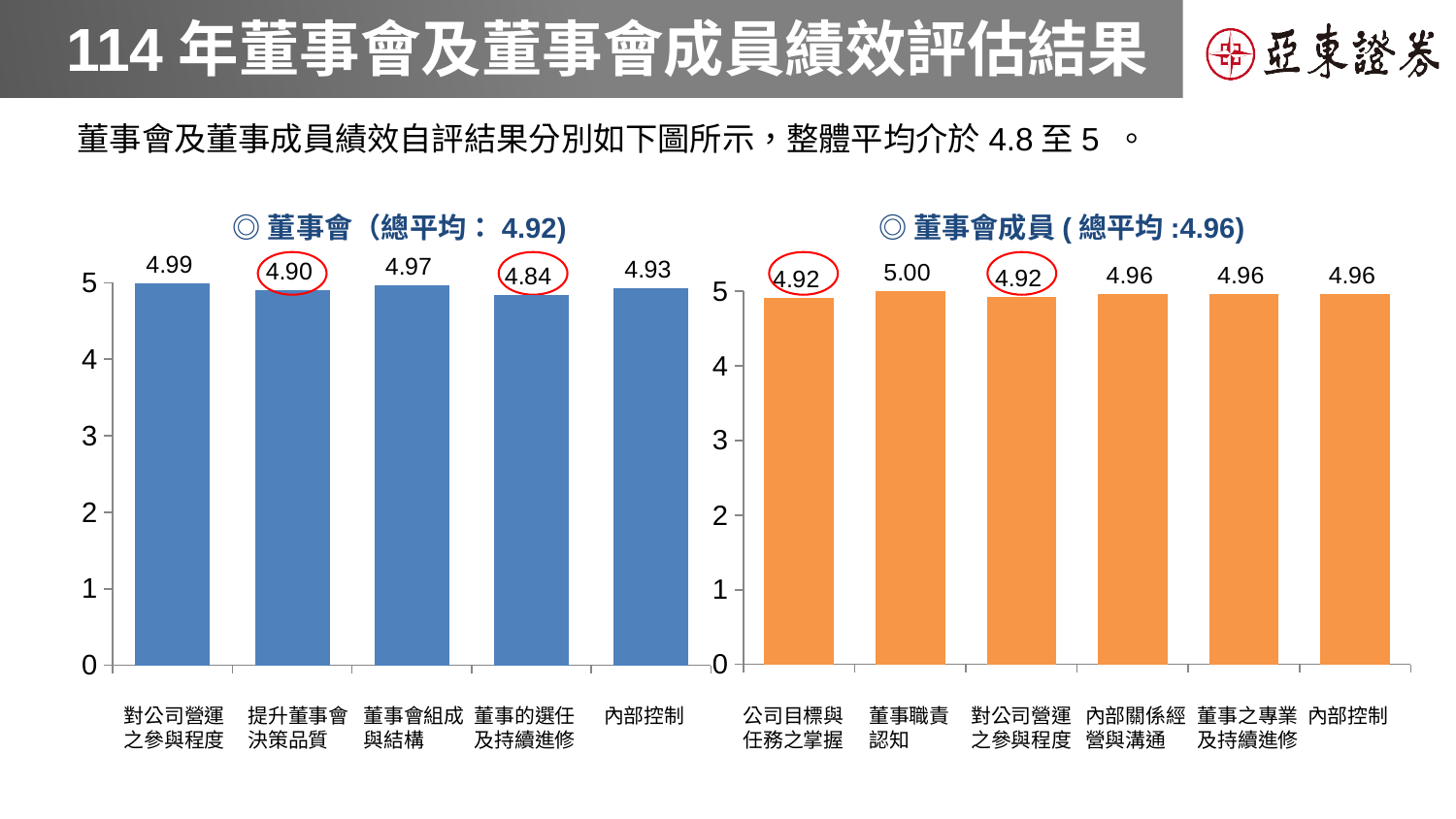

# 114年董事會及董事會成員績效評估結果
董事會及董事成員績效自評結果分別如下圖所示，整體平均介於4.8至5 。
◎董事會（總平均：4.92)
◎董事會成員(總平均:4.96)

### Chart

| Category |  |
|---|---|
| 對公司營運之參與程度 | 4.99 |
| 提升董事會決策品質 | 4.897500000000001 |
| 董事會組成與結構 | 4.965 |
| 董事的選任及持續進修 | 4.83875 |
| 內部控制 | 4.92875 |

### Chart

| Category |  |
|---|---|
| 公司目標與任務之掌握 | 4.91625 |
| 董事職責認知 | 5.0 |
| 對公司營運之參與程度 | 4.92375 |
| 內部關係經營與溝通 | 4.95875 |
| 董事之專業及持續進修 | 4.95875 |
| 內部控制 | 4.95875 |
對公司營運
之參與程度
提升董事會
決策品質
董事會組成
與結構
董事的選任
及持續進修
內部控制
公司目標與
任務之掌握
董事職責
認知
對公司營運
之參與程度
內部關係經
營與溝通
董事之專業
及持續進修
內部控制